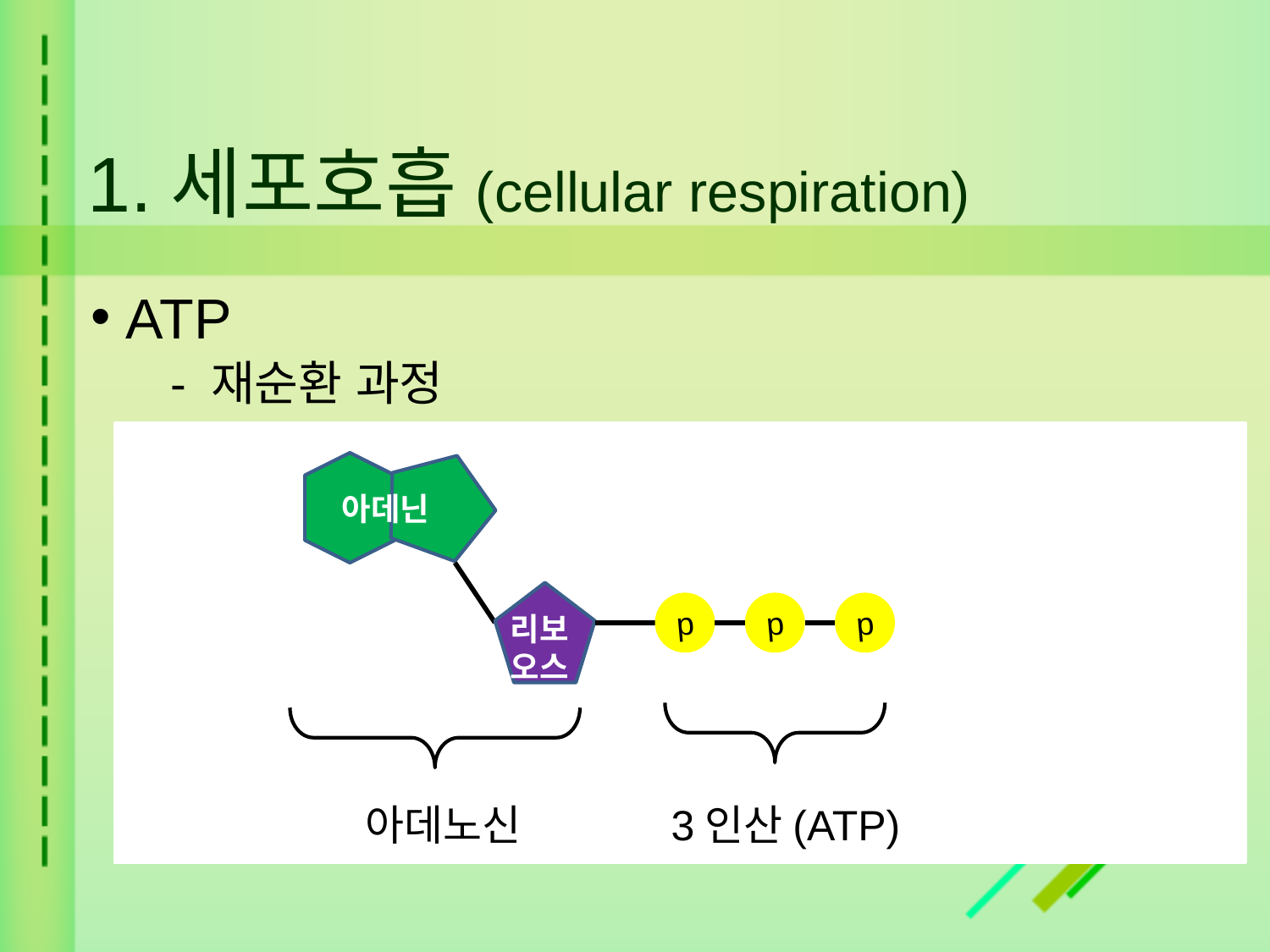

# 1.세포호흡(cellular respiration)
 ATP
- 재순환 과정

아데닌

p
p
p
리보
오스

아데노신
3인산(ATP)